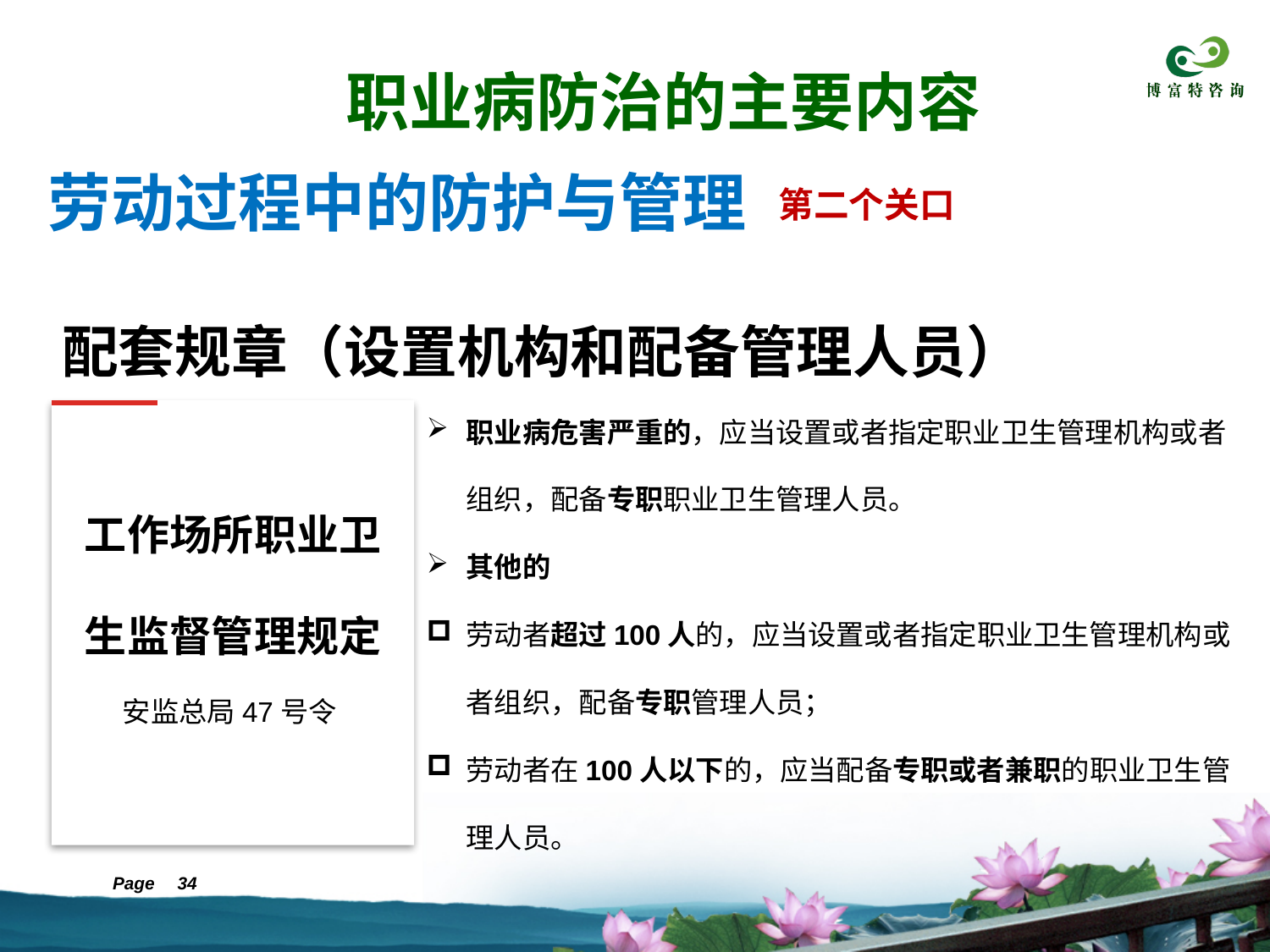

职业病防治的主要内容
劳动过程中的防护与管理
第二个关口
配套规章（设置机构和配备管理人员）
职业病危害严重的，应当设置或者指定职业卫生管理机构或者组织，配备专职职业卫生管理人员。
其他的
劳动者超过100人的，应当设置或者指定职业卫生管理机构或者组织，配备专职管理人员；
劳动者在100人以下的，应当配备专职或者兼职的职业卫生管理人员。

工作场所职业卫生监督管理规定
安监总局47号令